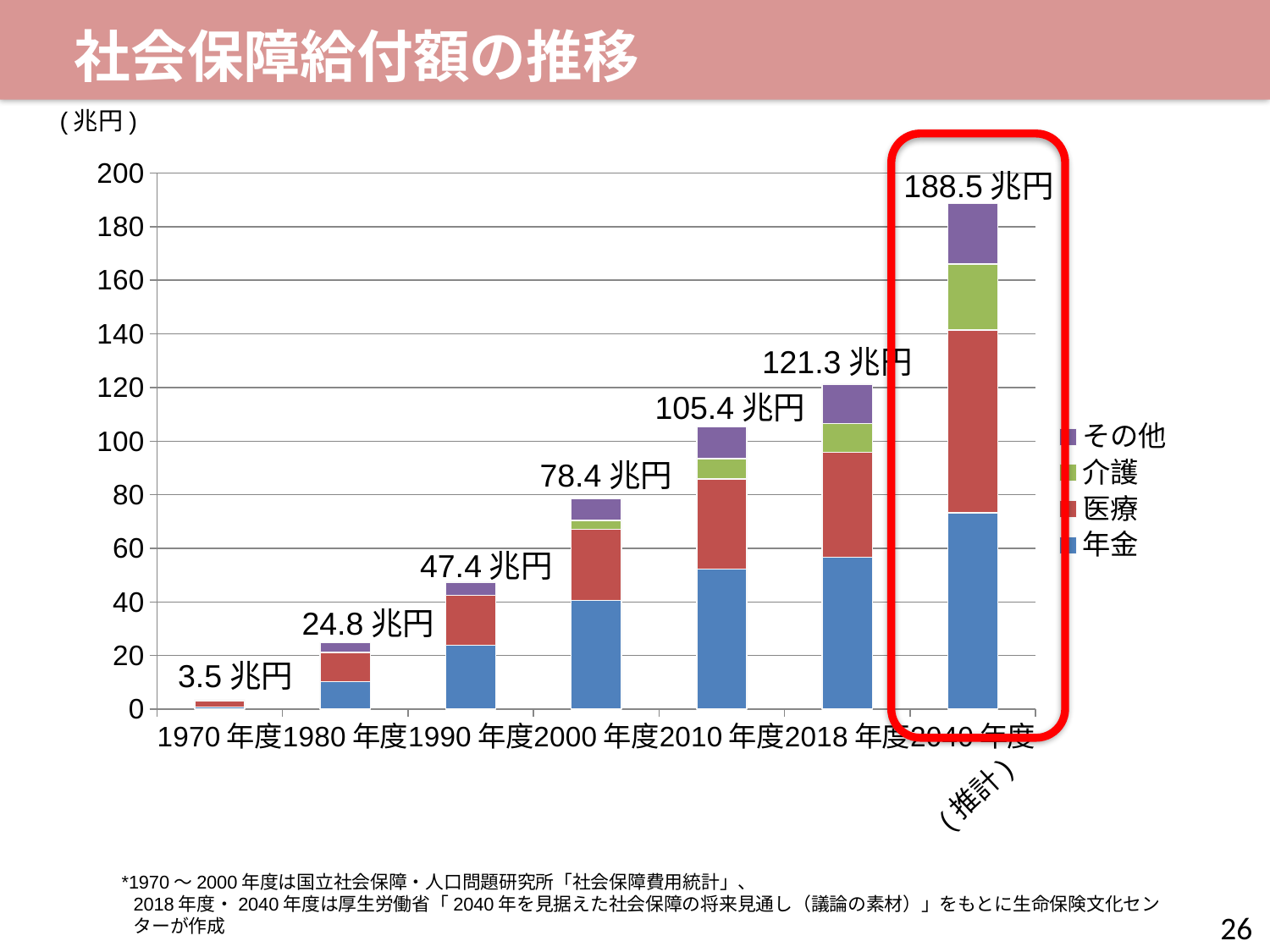

社会保障給付額の推移

### Chart

| Category | 年金 | 医療 | 介護 | その他 |
|---|---|---|---|---|
| 1970年度 | 0.856151 | 2.0758080000000003 | 0.0 | 0.5919509999999994 |
| 1980年度 | 10.332956930608681 | 10.759796165 | 0.0 | 3.6808070139999995 |
| 1990年度 | 23.777164112663346 | 18.625404303 | 0.0 | 5.012763379336655 |
| 2000年度 | 40.536704064999995 | 26.604862368000003 | 3.2806204109999997 | 7.976330465 |
| 2010年度 | 52.228625879 | 33.64394955 | 7.508185806 | 11.983886628591991 |
| 2018年度 | 56.7 | 39.2 | 10.7 | 14.6 |
| 2040年度 | 73.2 | 68.3 | 24.6 | 22.5 |
188.5兆円
121.3兆円
105.4兆円
78.4兆円
47.4兆円
24.8兆円
3.5兆円
(推計)
*1970～2000年度は国立社会保障・人口問題研究所「社会保障費用統計」、
2018年度・2040年度は厚生労働省「2040年を見据えた社会保障の将来見通し（議論の素材）」をもとに生命保険文化センターが作成
26